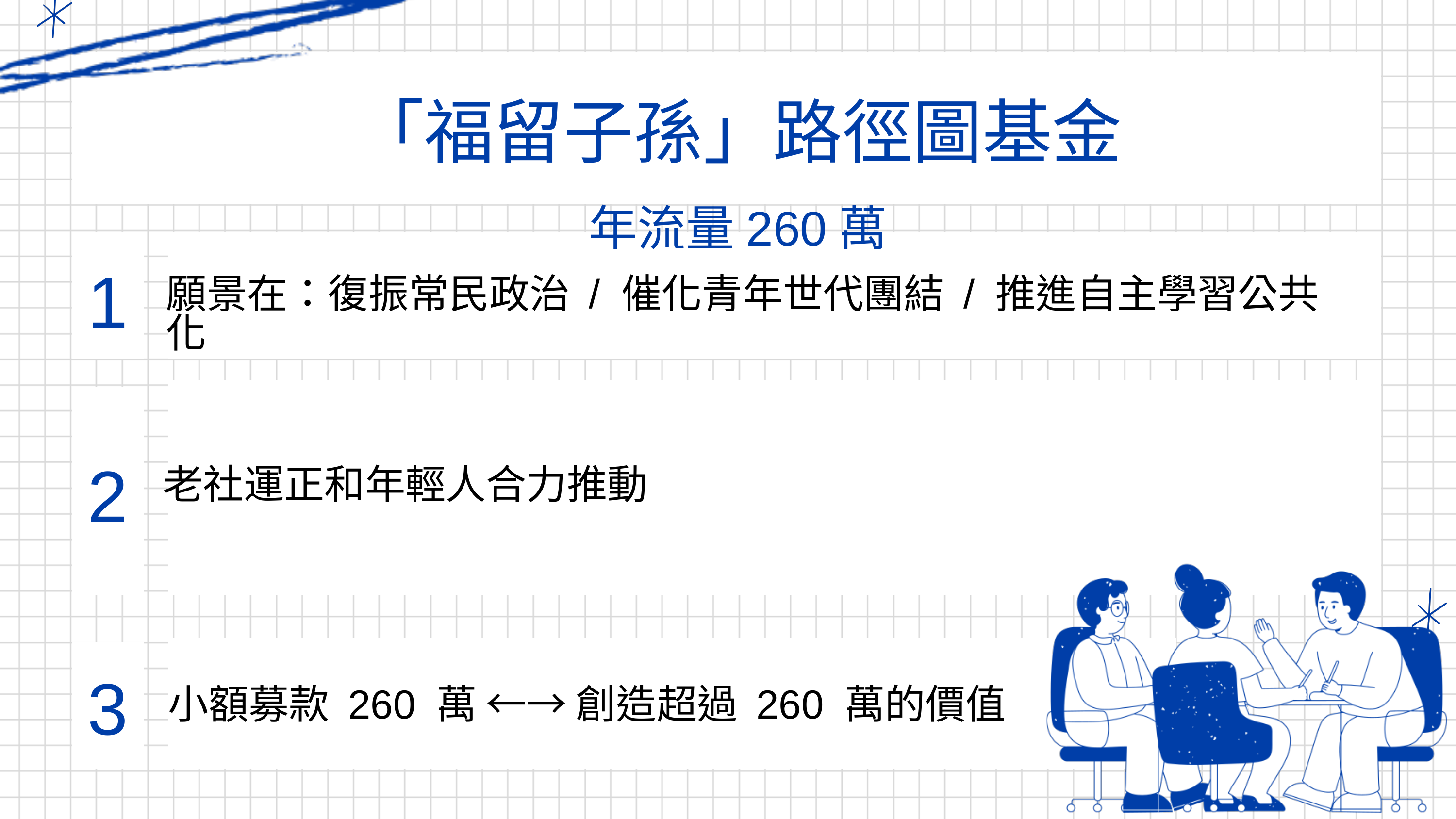

「福留子孫」路徑圖基金
年流量260萬

1
願景在：復振常民政治 / 催化青年世代團結 / 推進自主學習公共化

2
老社運正和年輕人合力推動

3
小額募款 260 萬 ←→ 創造超過 260 萬的價值